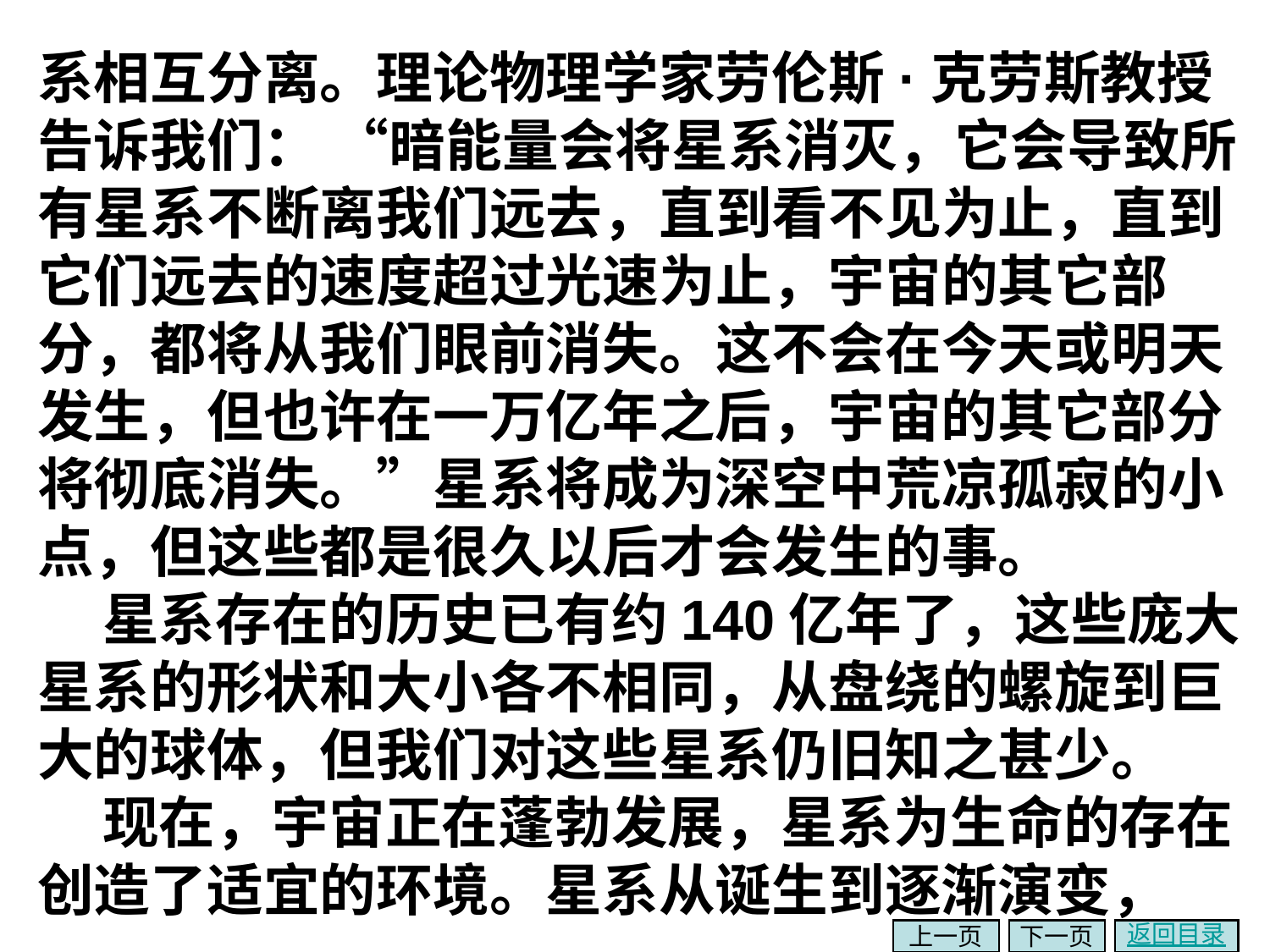

系相互分离。理论物理学家劳伦斯·克劳斯教授告诉我们： “暗能量会将星系消灭，它会导致所有星系不断离我们远去，直到看不见为止，直到它们远去的速度超过光速为止，宇宙的其它部分，都将从我们眼前消失。这不会在今天或明天发生，但也许在一万亿年之后，宇宙的其它部分将彻底消失。”星系将成为深空中荒凉孤寂的小点，但这些都是很久以后才会发生的事。
    星系存在的历史已有约140亿年了，这些庞大星系的形状和大小各不相同，从盘绕的螺旋到巨大的球体，但我们对这些星系仍旧知之甚少。
    现在，宇宙正在蓬勃发展，星系为生命的存在创造了适宜的环境。星系从诞生到逐渐演变，
上一页
下一页
返回目录